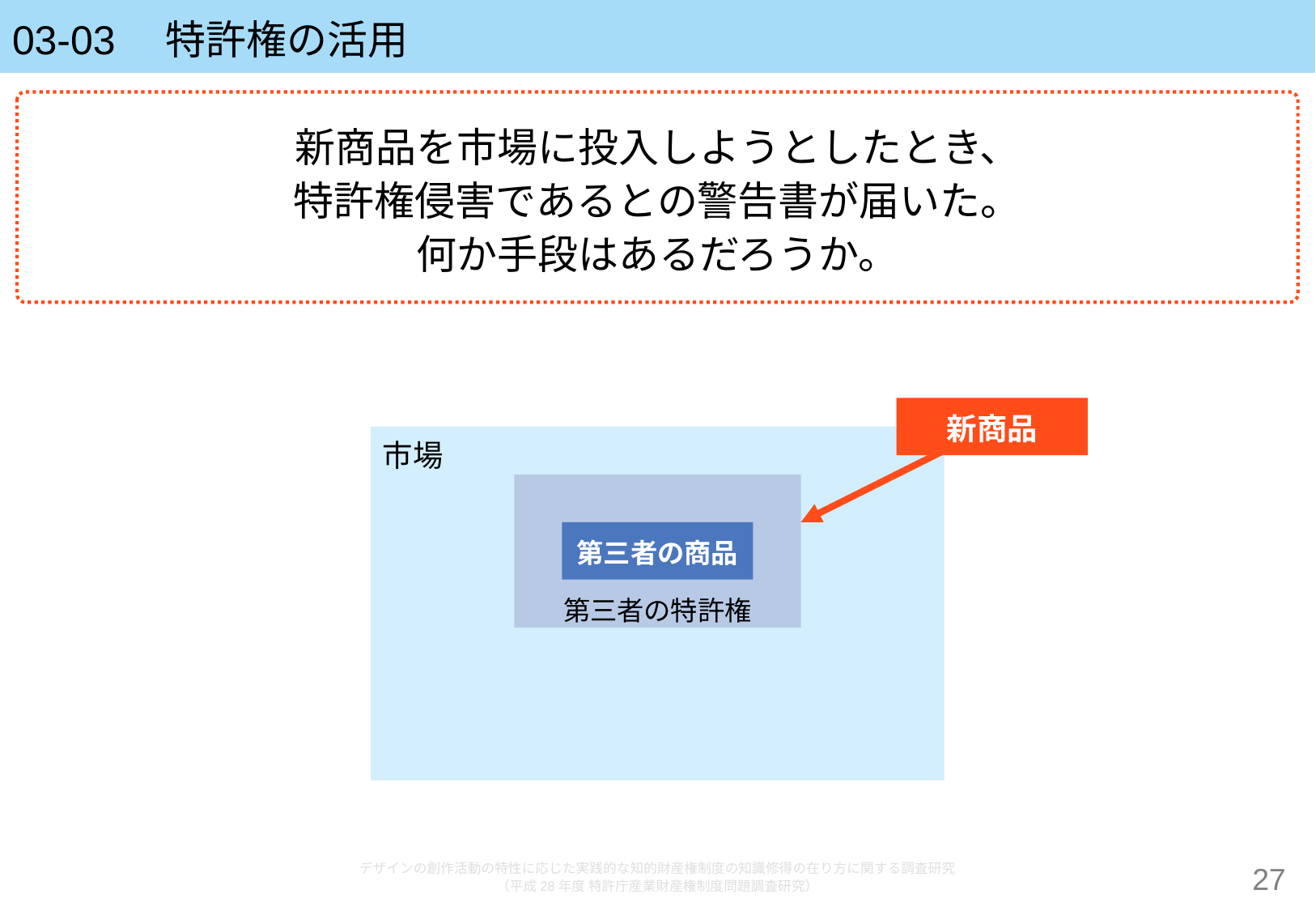

# 03-03　特許権の活用
新商品を市場に投入しようとしたとき、
特許権侵害であるとの警告書が届いた。
何か手段はあるだろうか。
新商品
市場

第三者の商品
第三者の特許権
デザインの創作活動の特性に応じた実践的な知的財産権制度の知識修得の在り方に関する調査研究
（平成28年度 特許庁産業財産権制度問題調査研究）
27